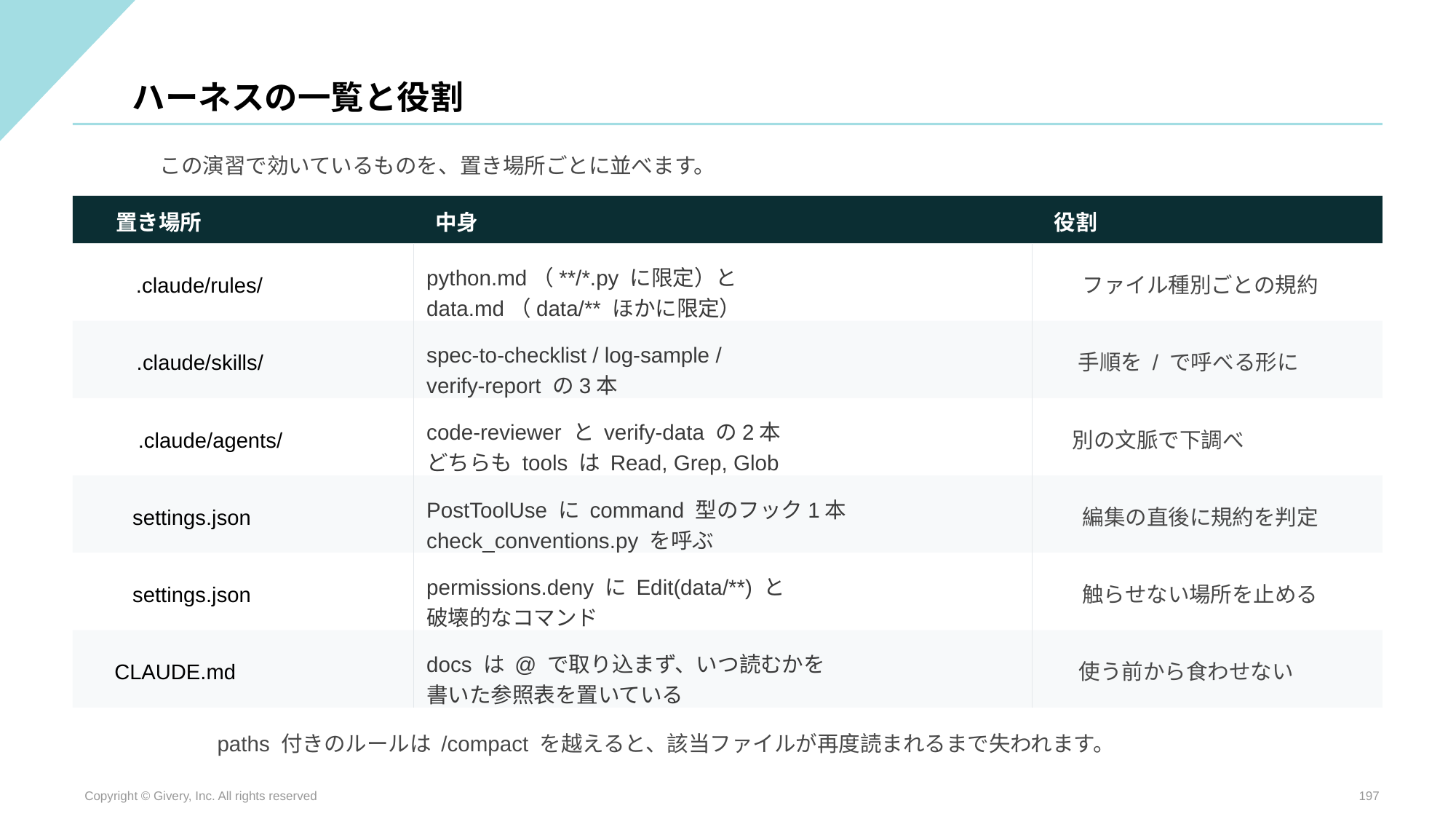

ハーネスの一覧と役割

この演習で効いているものを、置き場所ごとに並べます。

置き場所
中身
役割

python.md（**/*.py に限定）と
data.md（data/** ほかに限定）
ファイル種別ごとの規約
.claude/rules/

spec-to-checklist / log-sample /
verify-report の3本
手順を / で呼べる形に
.claude/skills/

code-reviewer と verify-data の2本
どちらも tools は Read, Grep, Glob
別の文脈で下調べ
.claude/agents/

PostToolUse に command 型のフック1本
check_conventions.py を呼ぶ
編集の直後に規約を判定
settings.json

permissions.deny に Edit(data/**) と
破壊的なコマンド
触らせない場所を止める
settings.json

docs は @ で取り込まず、いつ読むかを
書いた参照表を置いている
使う前から食わせない
CLAUDE.md
paths 付きのルールは /compact を越えると、該当ファイルが再度読まれるまで失われます。
Copyright © Givery, Inc. All rights reserved
197